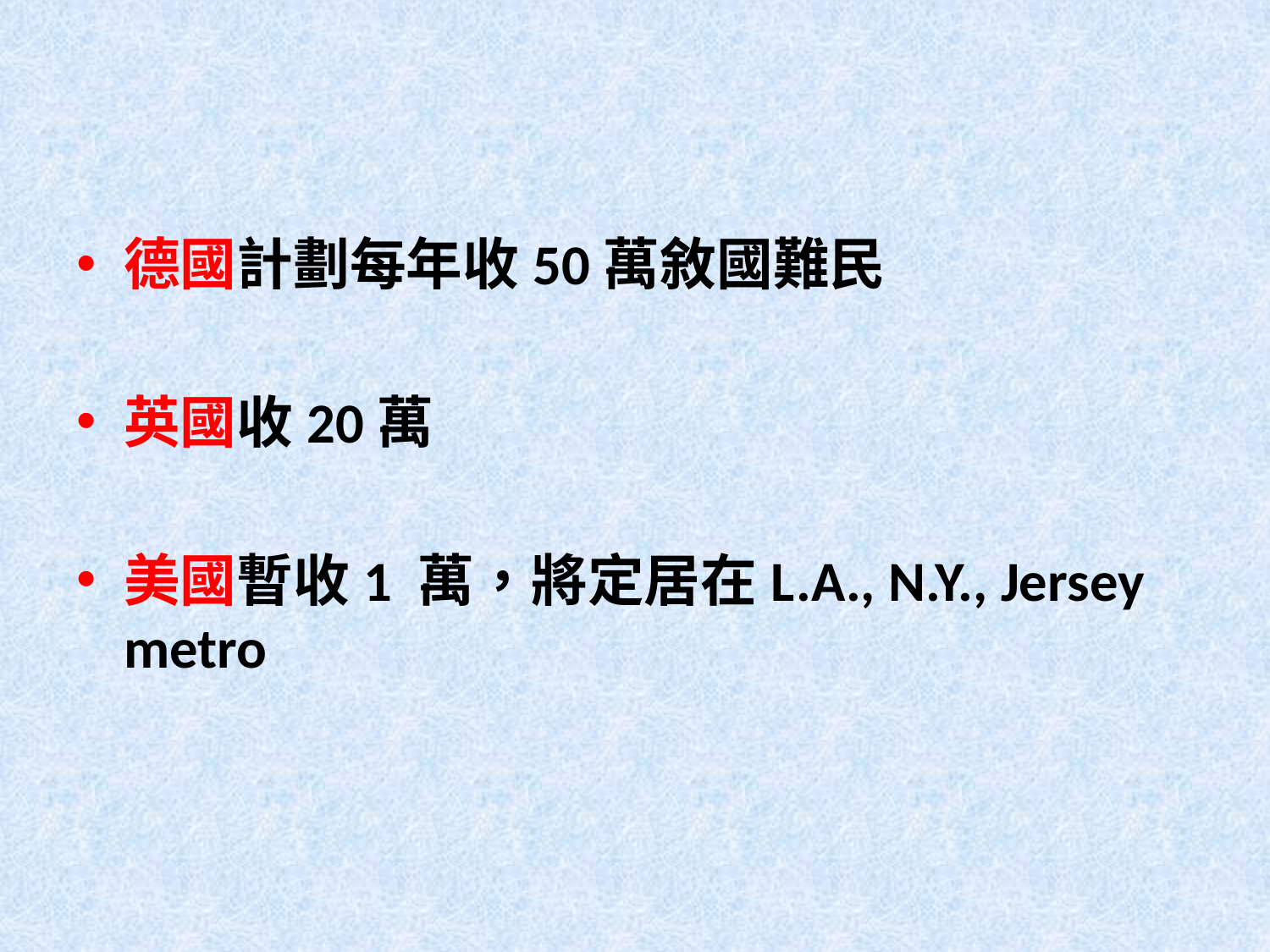

#
德國計劃每年收50萬敘國難民

英國收20萬

美國暫收1 萬，將定居在L.A., N.Y., Jersey metro